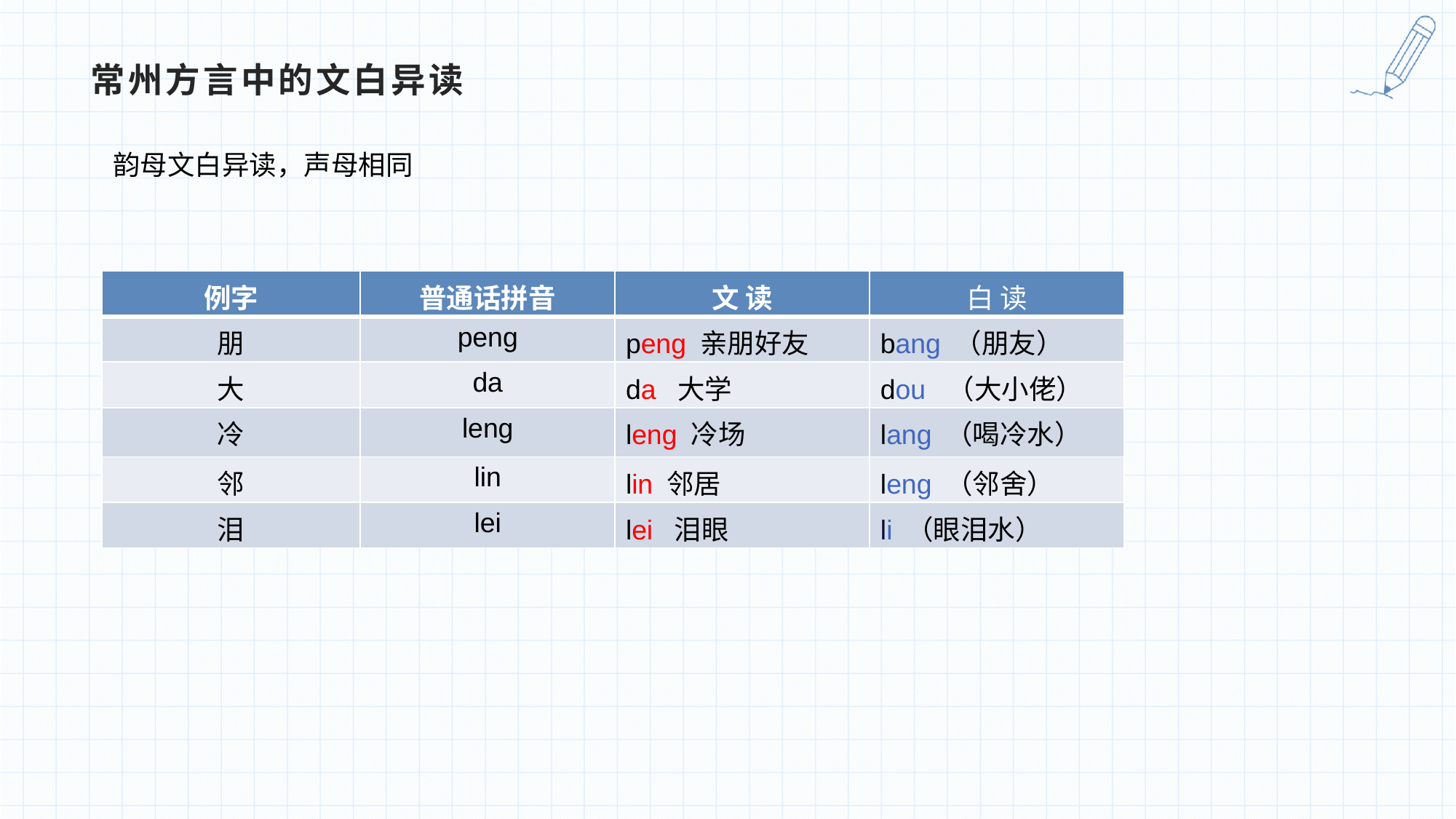

# 常州方言中的文白异读
韵母文白异读，声母相同
| 例字 | 普通话拼音 | 文 读 | 白 读 |
| --- | --- | --- | --- |
| 朋 | peng | peng 亲朋好友 | bang （朋友） |
| 大 | da | da 大学 | dou （大小佬） |
| 冷 | leng | leng 冷场 | lang （喝冷水） |
| 邻 | lin | lin 邻居 | leng （邻舍） |
| 泪 | lei | lei 泪眼 | li （眼泪水） |